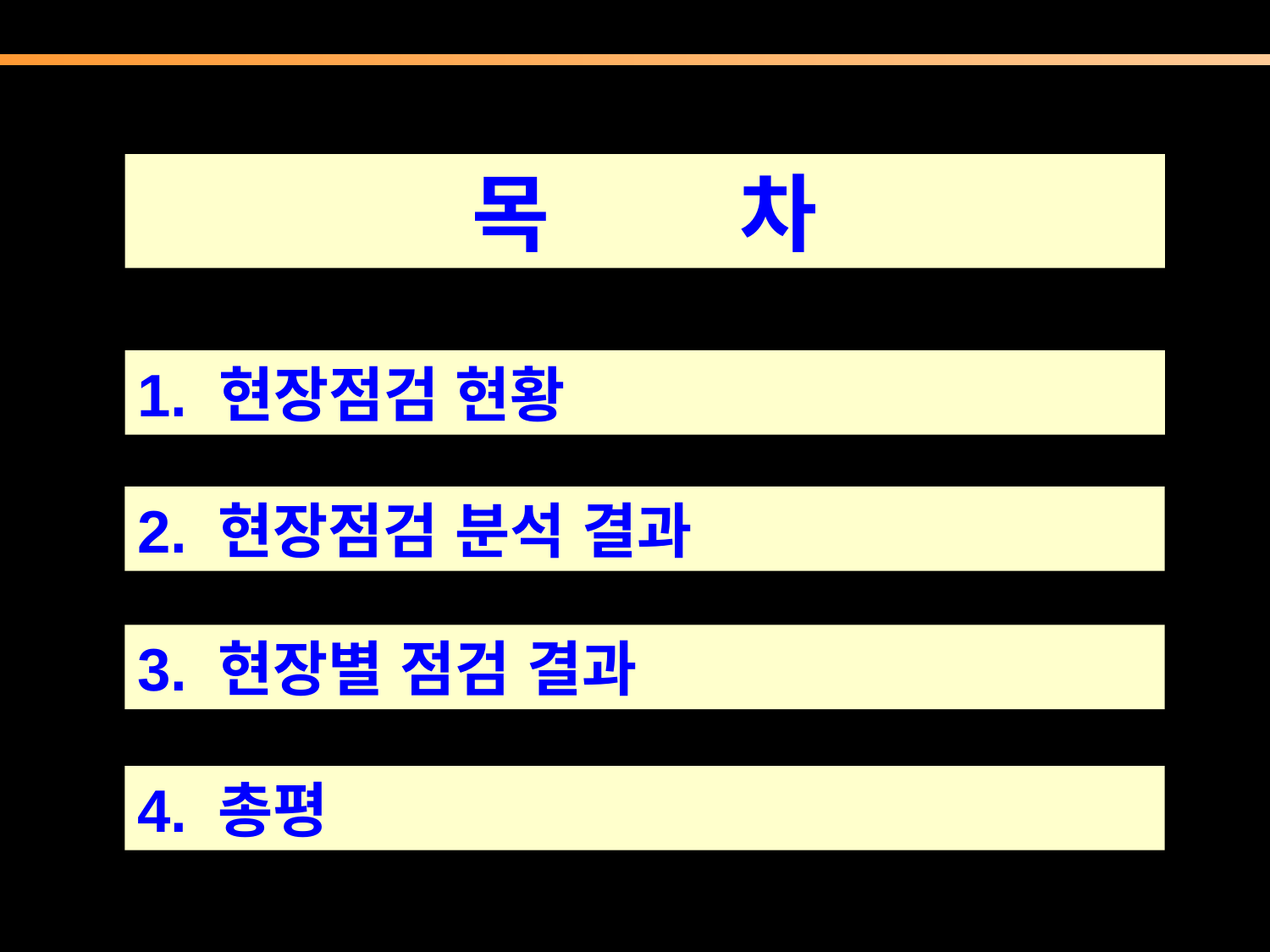

목        차
1. 현장점검 현황
2. 현장점검 분석 결과
3. 현장별 점검 결과
4. 총평